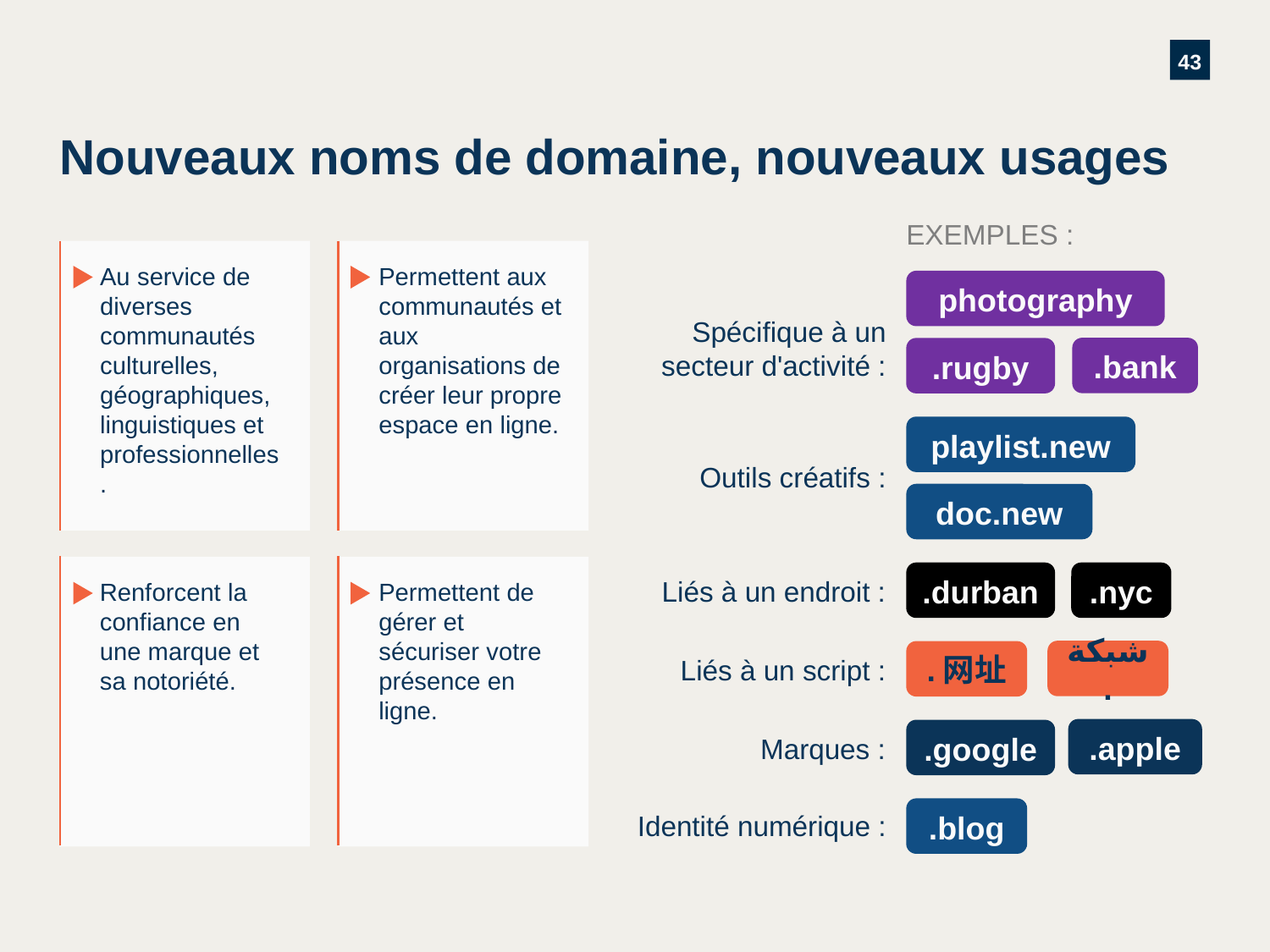

# Nouveaux noms de domaine, nouveaux usages
EXEMPLES :
Au service de diverses communautés
culturelles, géographiques,
linguistiques et professionnelles.
Permettent aux communautés et aux organisations de créer leur propre espace en ligne.

photography
Spécifique à un secteur d'activité :
.bank
.rugby
playlist.new
Outils créatifs :
doc.new
Renforcent la confiance en une marque et sa notoriété.
Permettent de gérer et sécuriser votre présence en ligne.
.durban
.nyc
Liés à un endroit :

شبكة.
.网址
Liés à un script :
.apple
.google
Marques :
.blog
Identité numérique :